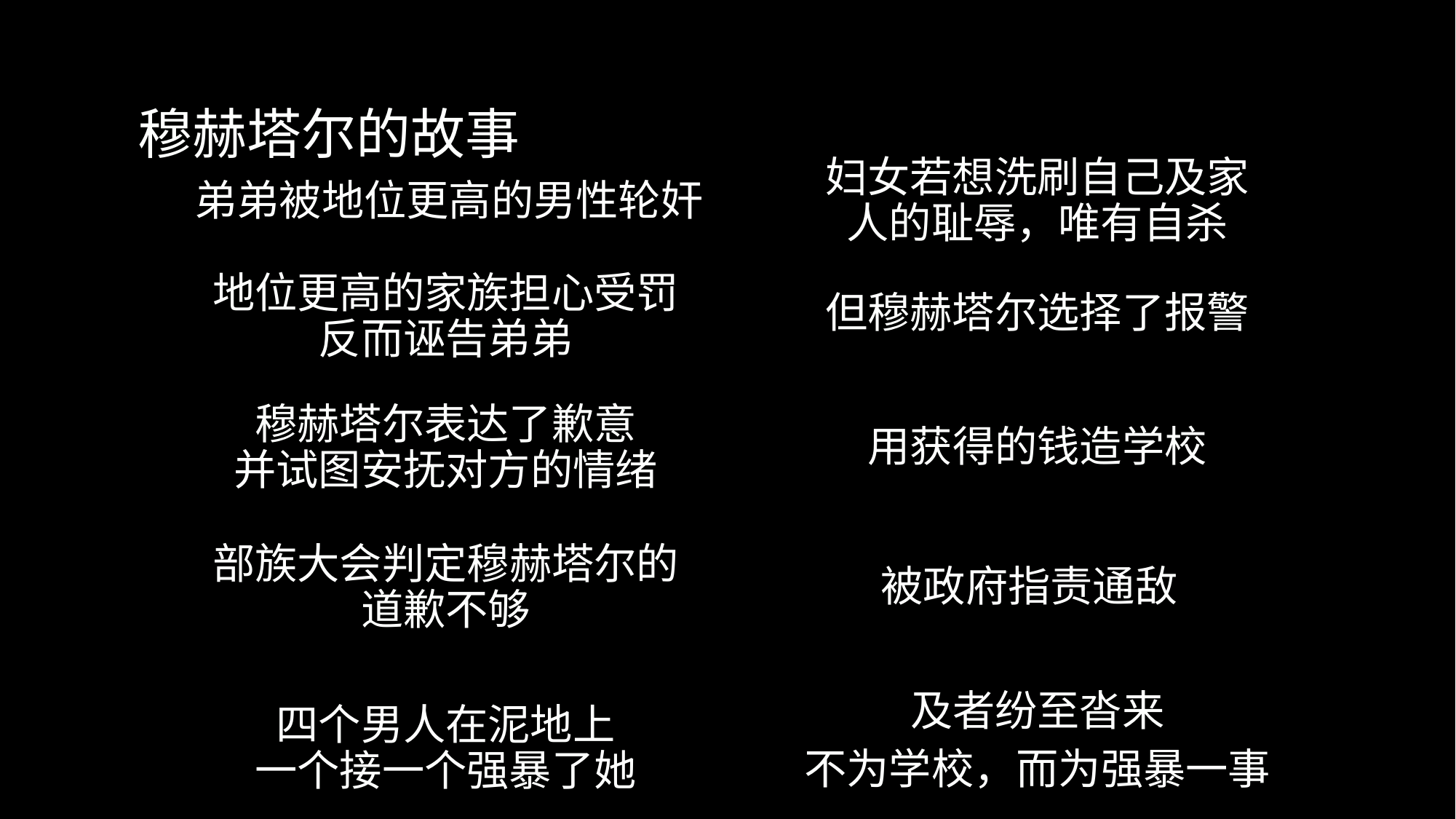

穆赫塔尔的故事
# 弟弟被地位更高的男性轮奸
妇女若想洗刷自己及家人的耻辱，唯有自杀
但穆赫塔尔选择了报警
地位更高的家族担心受罚
反而诬告弟弟
用获得的钱造学校
穆赫塔尔表达了歉意
并试图安抚对方的情绪
被政府指责通敌
部族大会判定穆赫塔尔的道歉不够
及者纷至沓来
不为学校，而为强暴一事
四个男人在泥地上
一个接一个强暴了她